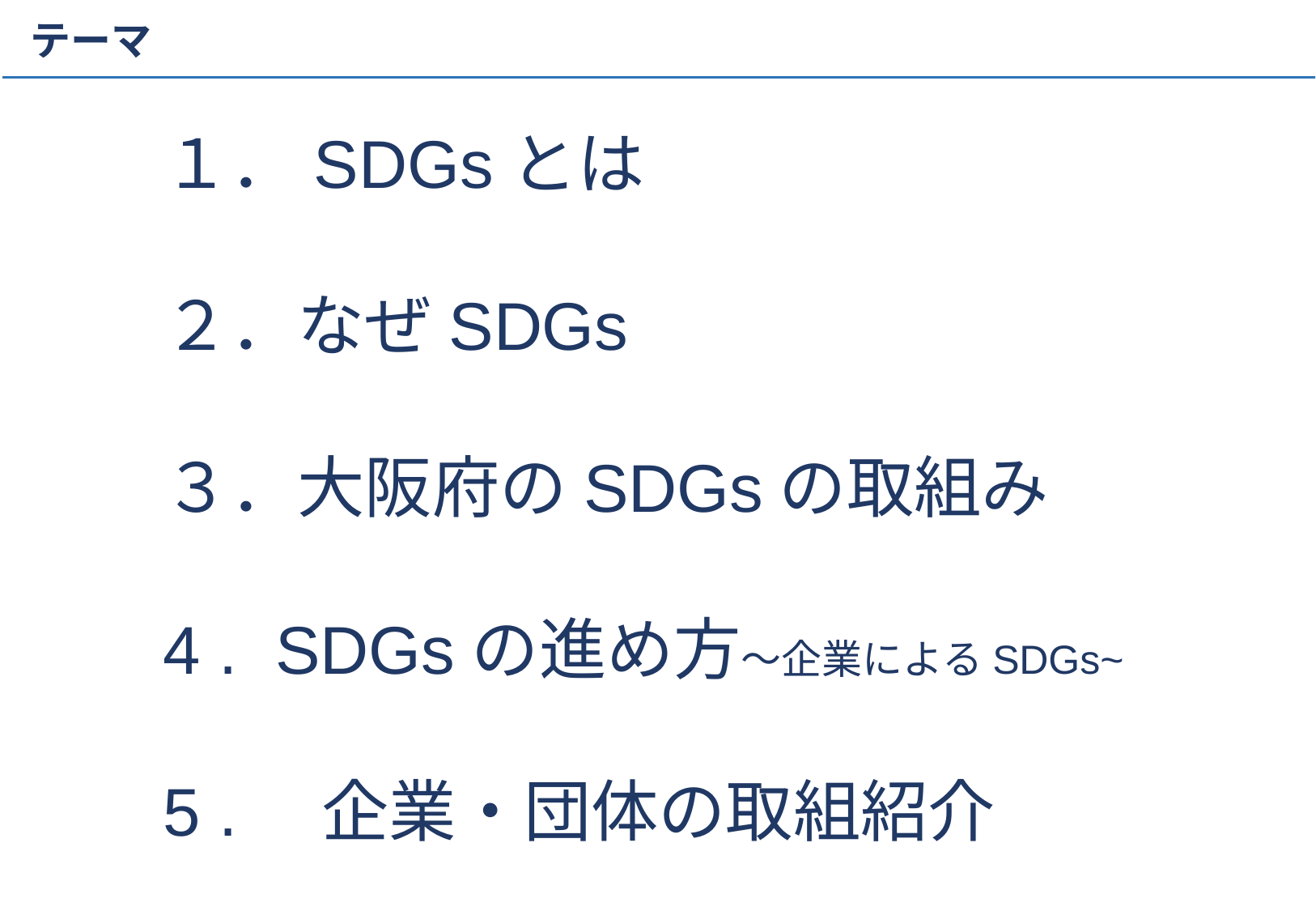

# テーマ
１．SDGsとは

２．なぜSDGs

３．大阪府のSDGsの取組み

4 .  SDGsの進め方～企業によるSDGs~

5 .　企業・団体の取組紹介